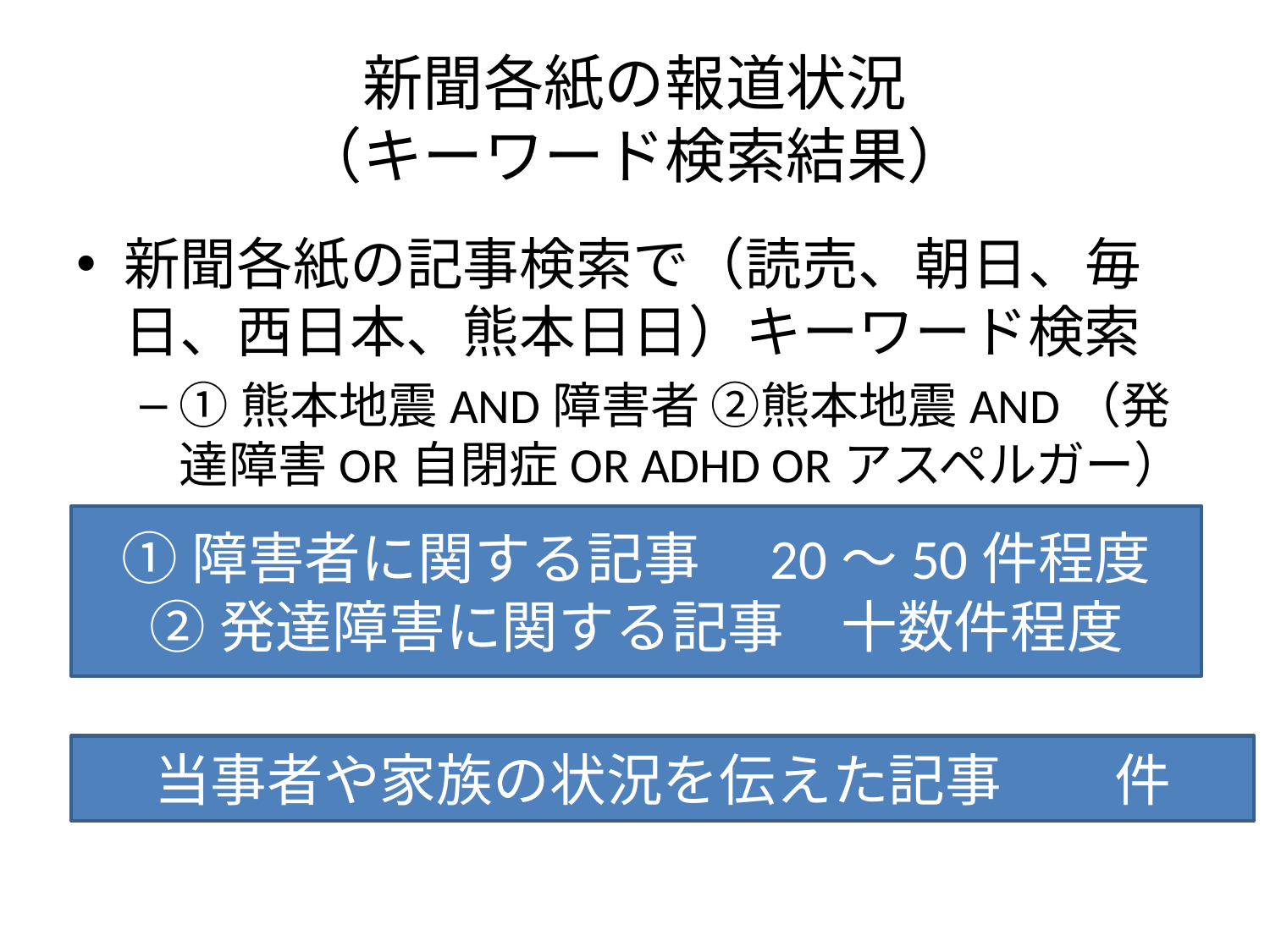

# 新聞各紙の報道状況 （キーワード検索結果）
新聞各紙の記事検索で（読売、朝日、毎日、西日本、熊本日日）キーワード検索
①熊本地震AND障害者 ②熊本地震AND（発達障害OR自閉症OR ADHD ORアスペルガー）
①障害者に関する記事　20～50件程度
②発達障害に関する記事　十数件程度
当事者や家族の状況を伝えた記事　　件